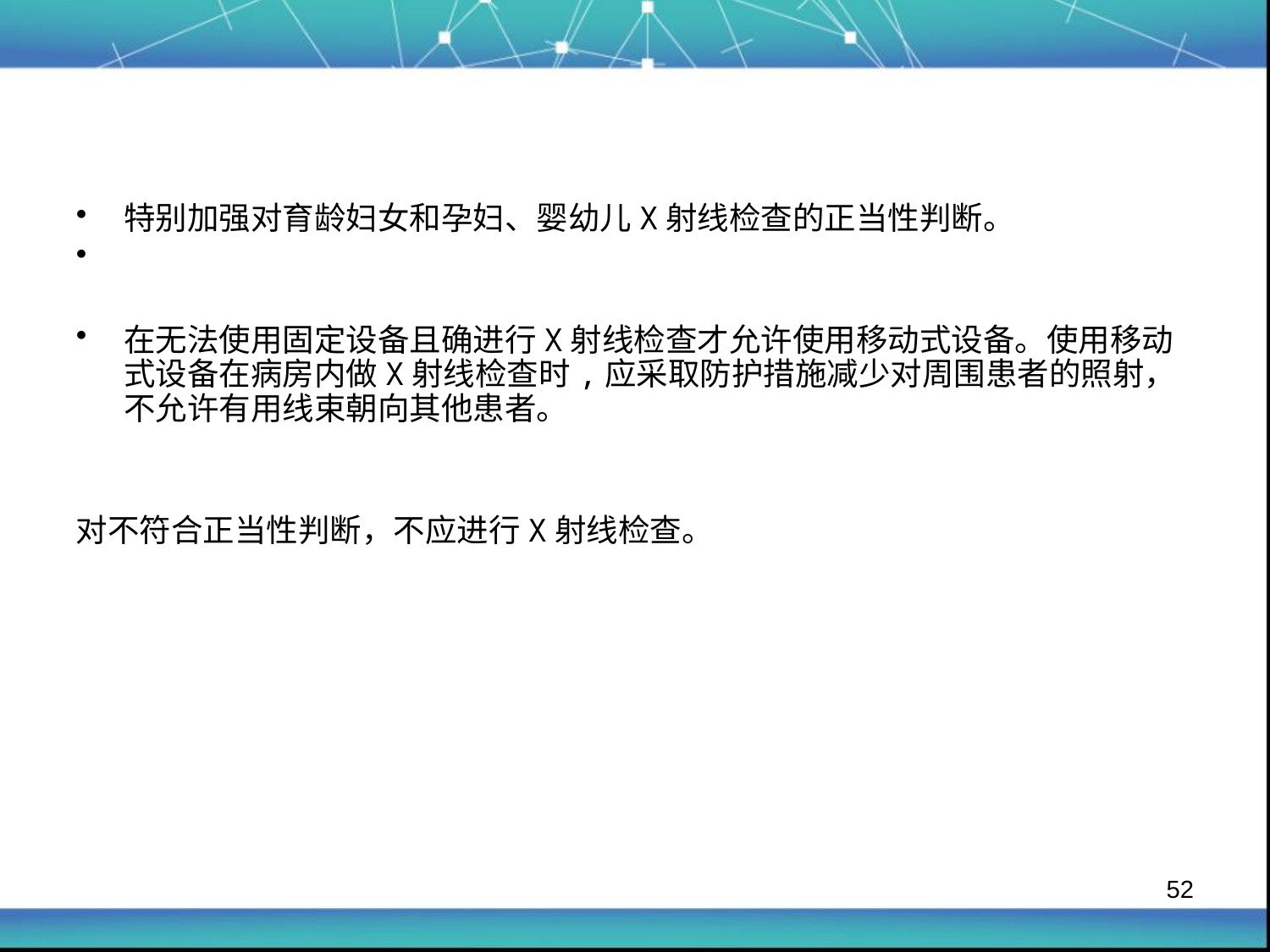

#
特别加强对育龄妇女和孕妇、婴幼儿X射线检查的正当性判断。

在无法使用固定设备且确进行X射线检查才允许使用移动式设备。使用移动式设备在病房内做X射线检查时,应采取防护措施减少对周围患者的照射，不允许有用线束朝向其他患者。

对不符合正当性判断，不应进行X射线检查。
52